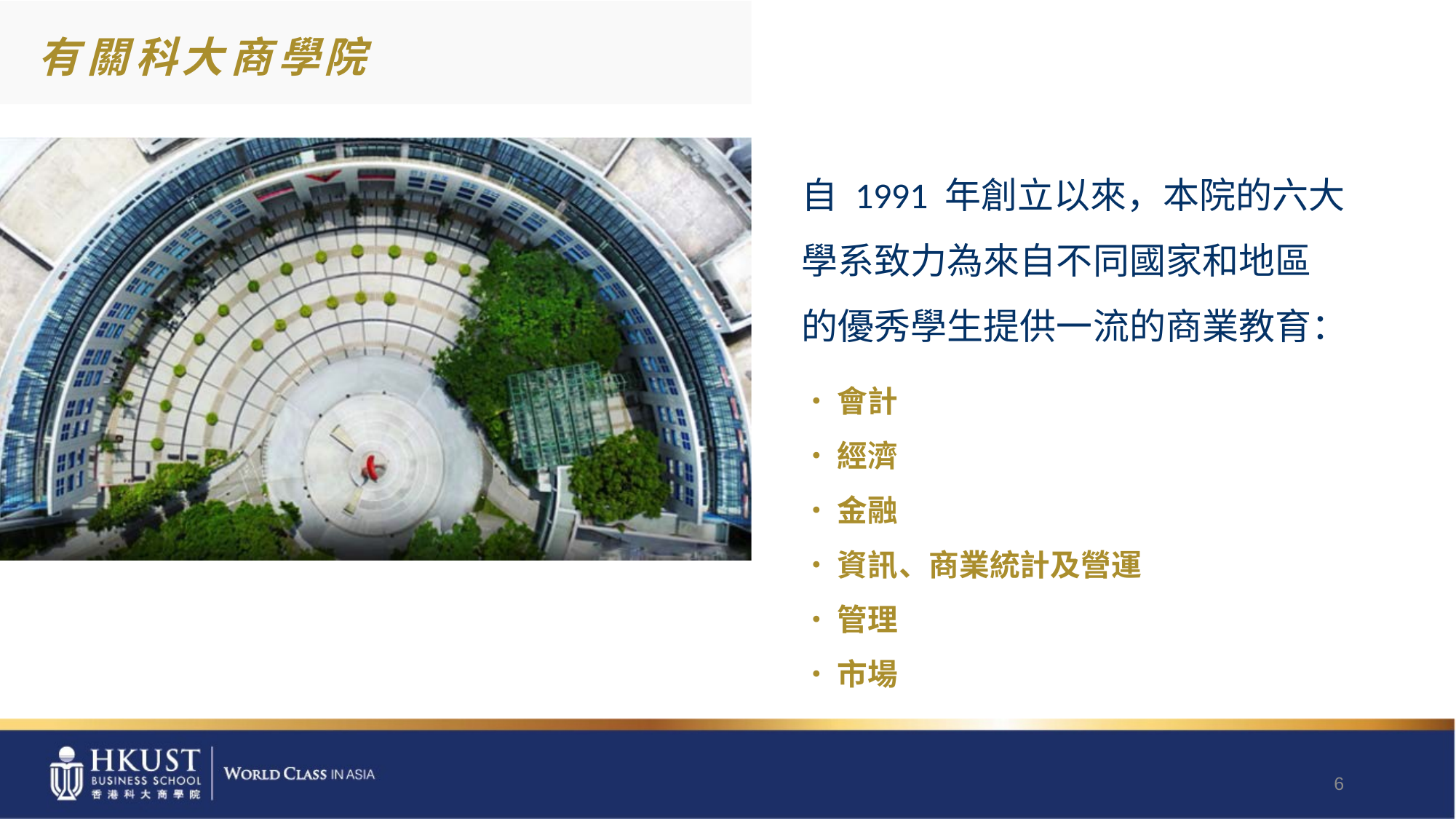

# 有 關 科 大 商 學 院

自 1991 年創立以來，本院的六大 學系致力為來自不同國家和地區 的優秀學生提供一流的商業教育：

•	會計
•	經濟
•	金融
•	資訊、商業統計及營運
•	管理
•	市場

6